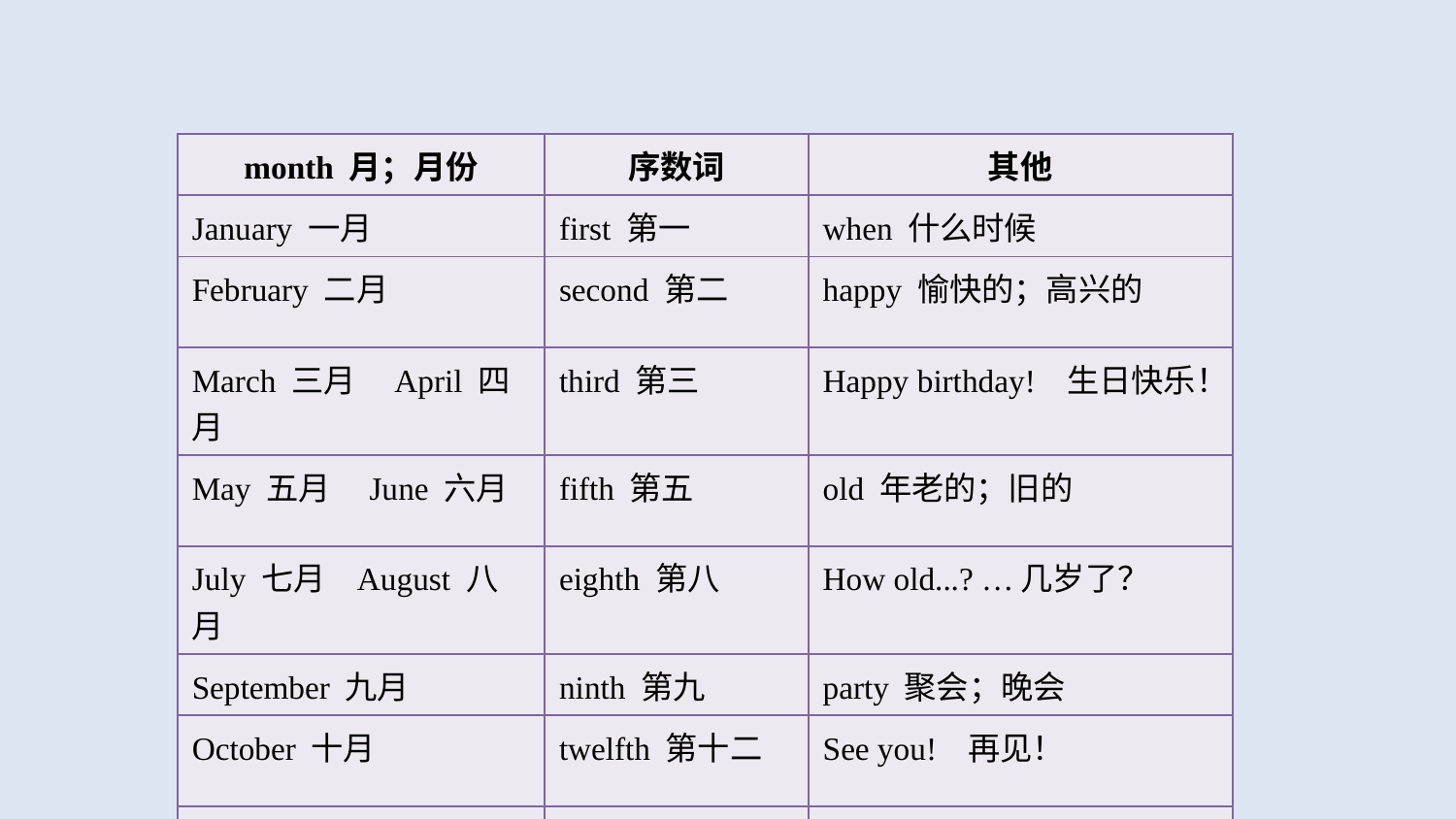

| month 月；月份 | 序数词 | 其他 |
| --- | --- | --- |
| January 一月 | first 第一 | when 什么时候 |
| February 二月 | second 第二 | happy 愉快的；高兴的 |
| March 三月 April 四月 | third 第三 | Happy birthday! 生日快乐！ |
| May 五月 June 六月 | fifth 第五 | old 年老的；旧的 |
| July 七月 August 八月 | eighth 第八 | How old...? …几岁了？ |
| September 九月 | ninth 第九 | party 聚会；晚会 |
| October 十月 | twelfth 第十二 | See you! 再见！ |
| November 十一月 | twentieth 第二十 |  |
| December 十二月 |  |  |